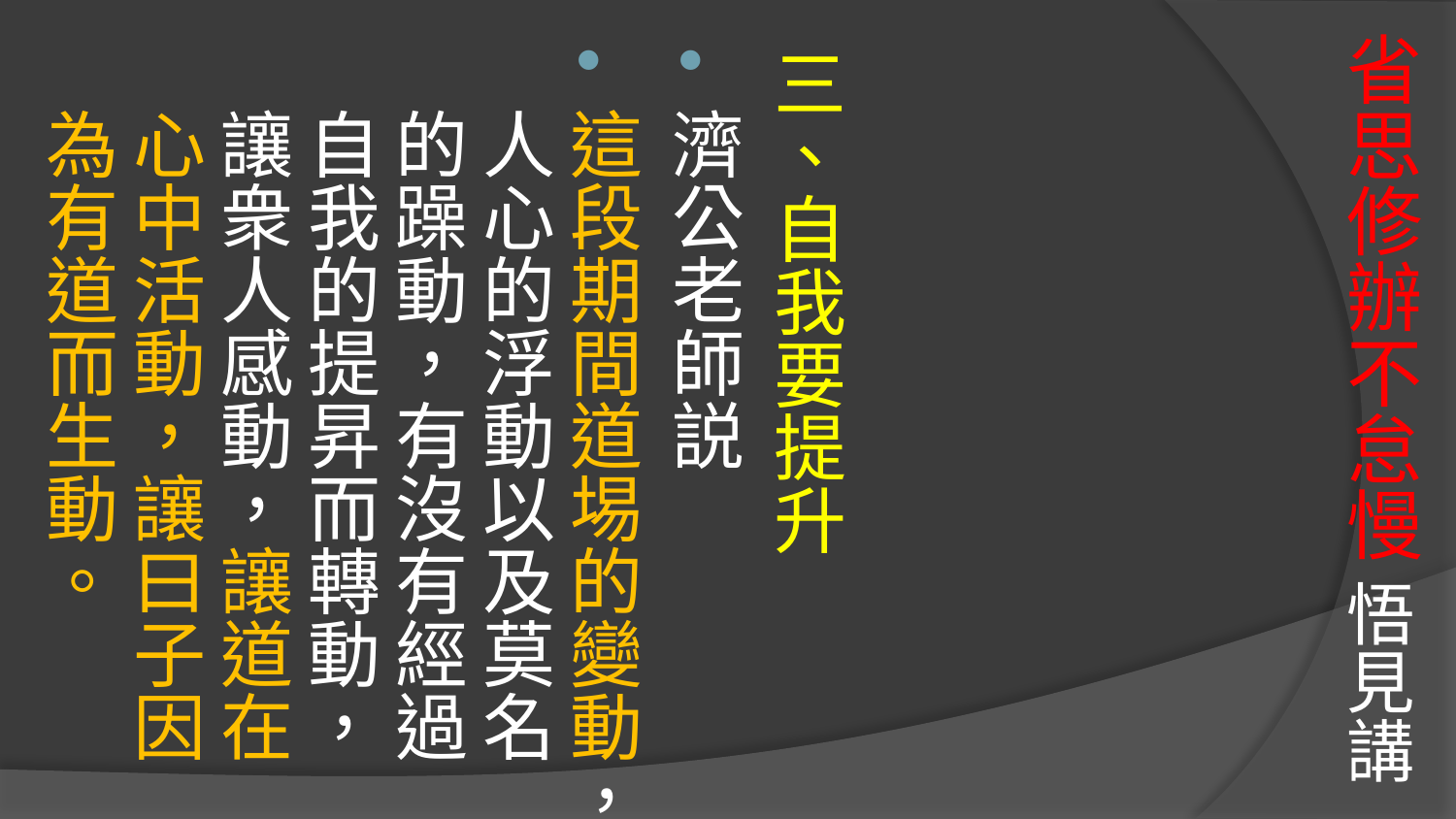

# 省思修辦不怠慢 悟見講
三、自我要提升
濟公老師説
這段期間道埸的變動，人心的浮動以及莫名的躁動，有沒有經過自我的提昇而轉動，讓衆人感動，讓道在心中活動，讓曰子因為有道而生動。